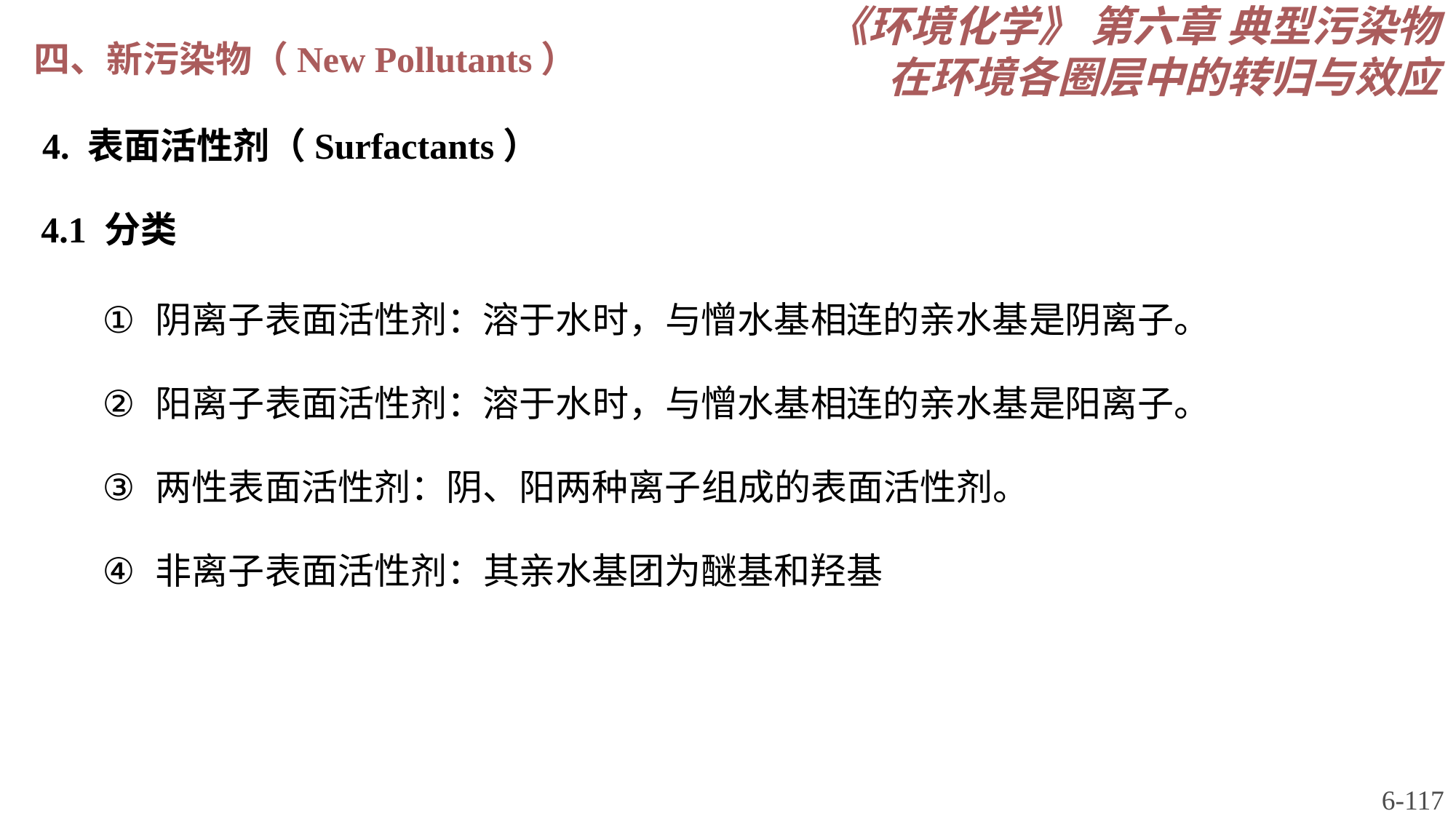

《环境化学》 第六章 典型污染物在环境各圈层中的转归与效应
四、新污染物（New Pollutants）
4. 表面活性剂（Surfactants）
4.1 分类

 阴离子表面活性剂：溶于水时，与憎水基相连的亲水基是阴离子。
 阳离子表面活性剂：溶于水时，与憎水基相连的亲水基是阳离子。
 两性表面活性剂：阴、阳两种离子组成的表面活性剂。
 非离子表面活性剂：其亲水基团为醚基和羟基
6-117